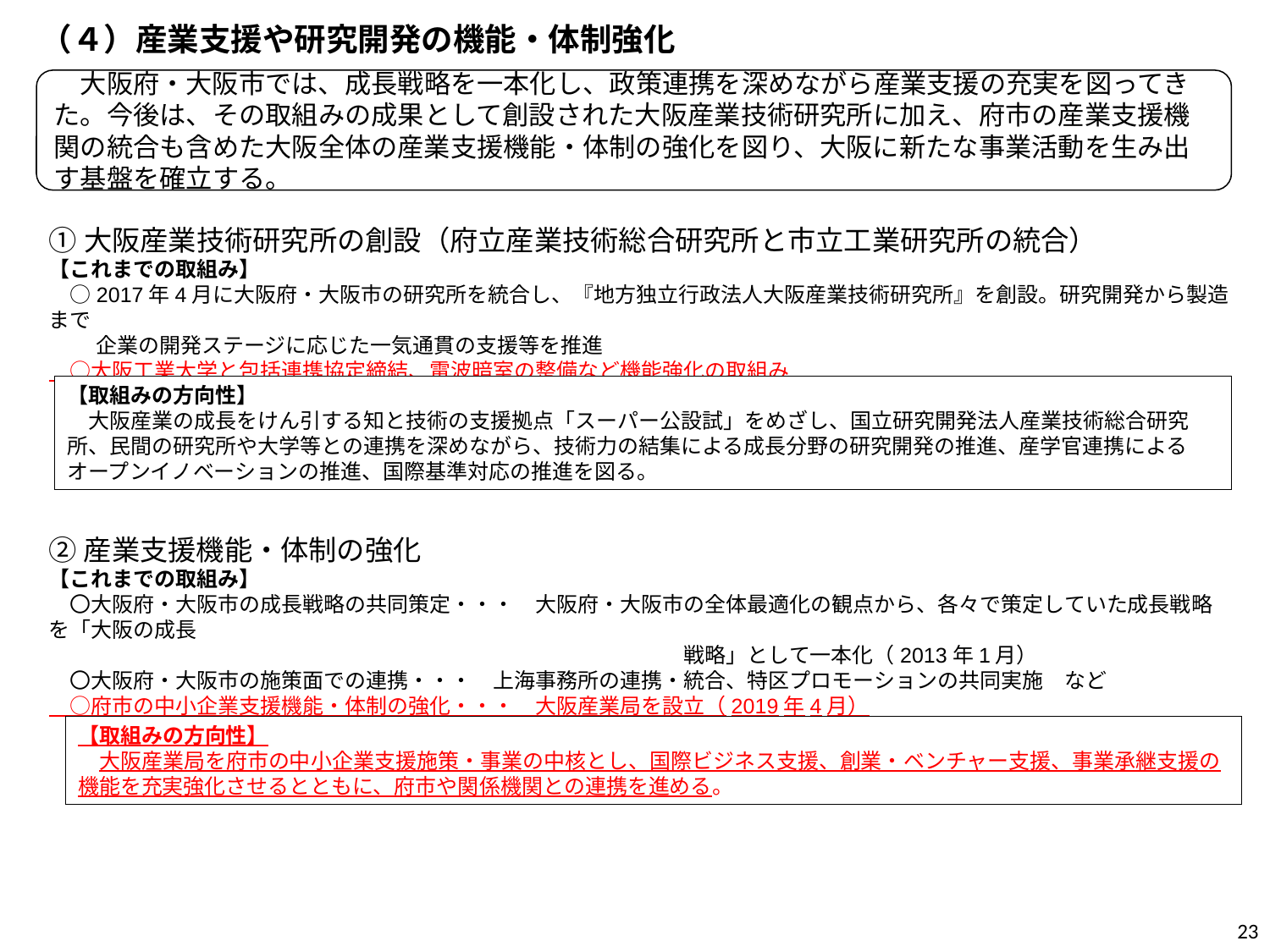

（４）産業支援や研究開発の機能・体制強化
　大阪府・大阪市では、成長戦略を一本化し、政策連携を深めながら産業支援の充実を図ってきた。今後は、その取組みの成果として創設された大阪産業技術研究所に加え、府市の産業支援機関の統合も含めた大阪全体の産業支援機能・体制の強化を図り、大阪に新たな事業活動を生み出す基盤を確立する。
①大阪産業技術研究所の創設（府立産業技術総合研究所と市立工業研究所の統合）
【これまでの取組み】
　○2017年4月に大阪府・大阪市の研究所を統合し、『地方独立行政法人大阪産業技術研究所』を創設。研究開発から製造まで
　　 企業の開発ステージに応じた一気通貫の支援等を推進
　○大阪工業大学と包括連携協定締結、電波暗室の整備など機能強化の取組み
【取組みの方向性】
　大阪産業の成長をけん引する知と技術の支援拠点「スーパー公設試」をめざし、国立研究開発法人産業技術総合研究所、民間の研究所や大学等との連携を深めながら、技術力の結集による成長分野の研究開発の推進、産学官連携によるオープンイノベーションの推進、国際基準対応の推進を図る。
②産業支援機能・体制の強化
【これまでの取組み】
　〇大阪府・大阪市の成長戦略の共同策定・・・　大阪府・大阪市の全体最適化の観点から、各々で策定していた成長戦略を「大阪の成長
　　　　　　　　　　　　　　　　　　　　　　　　　　　　　　戦略」として一本化（2013年1月）
　〇大阪府・大阪市の施策面での連携・・・　上海事務所の連携・統合、特区プロモーションの共同実施　など
　○府市の中小企業支援機能・体制の強化・・・　大阪産業局を設立（2019年4月）
【取組みの方向性】
　大阪産業局を府市の中小企業支援施策・事業の中核とし、国際ビジネス支援、創業・ベンチャー支援、事業承継支援の機能を充実強化させるとともに、府市や関係機関との連携を進める。
23